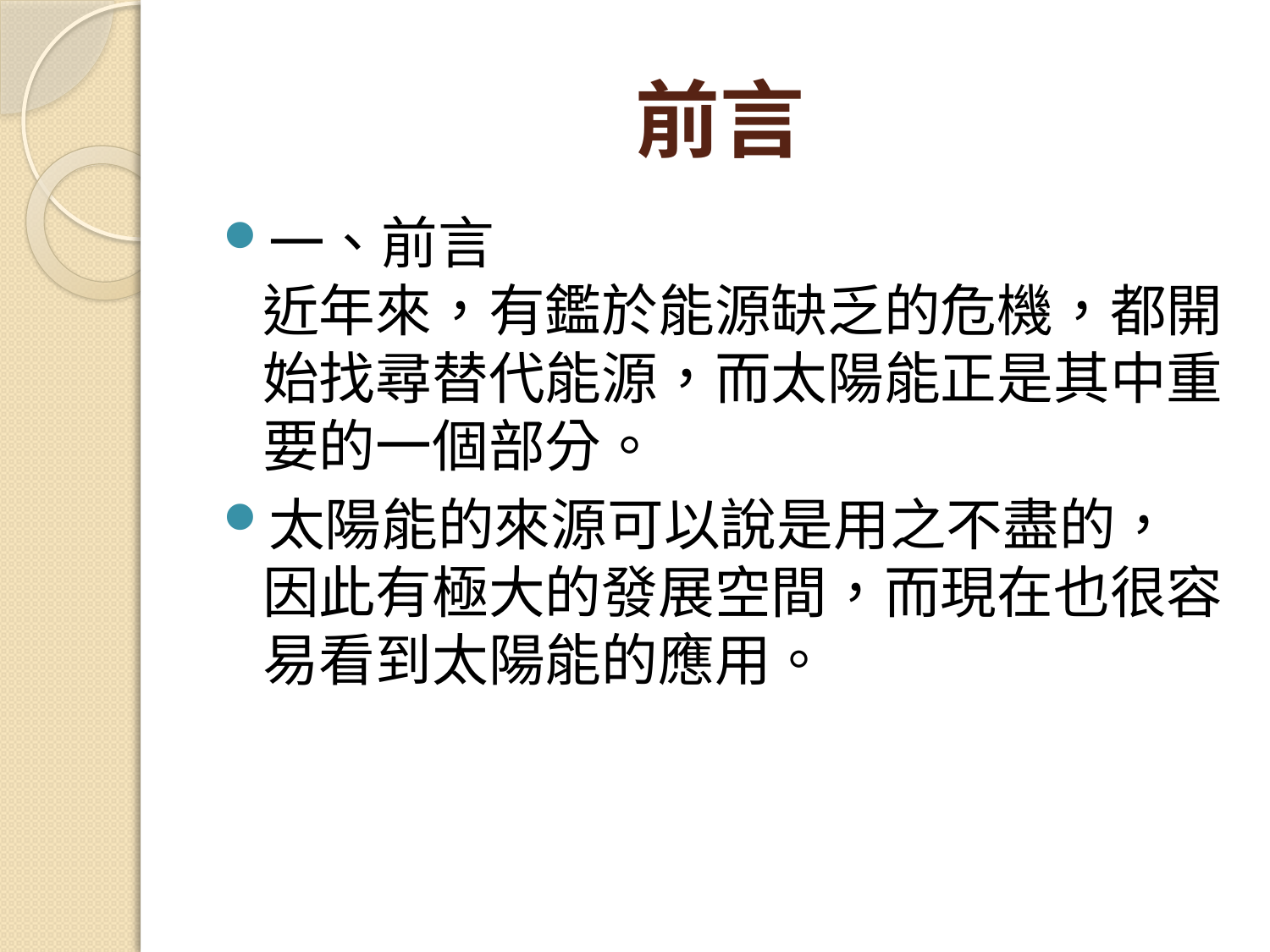

# 前言
一、前言
近年來，有鑑於能源缺乏的危機，都開始找尋替代能源，而太陽能正是其中重要的一個部分。
太陽能的來源可以說是用之不盡的，因此有極大的發展空間，而現在也很容易看到太陽能的應用。